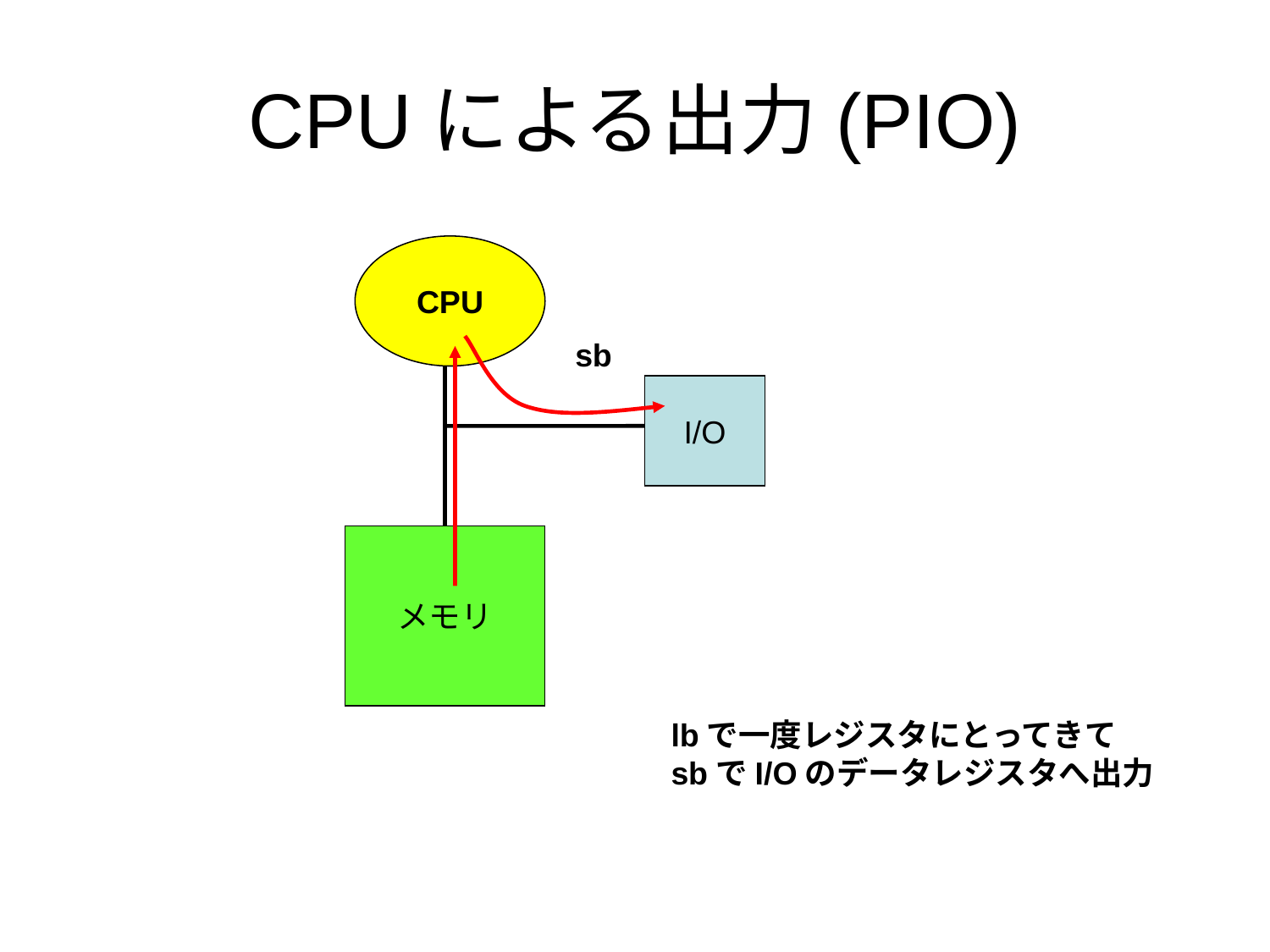

# CPUによる出力(PIO)
CPU
sb

I/O

メモリ
lbで一度レジスタにとってきて
sbでI/Oのデータレジスタへ出力